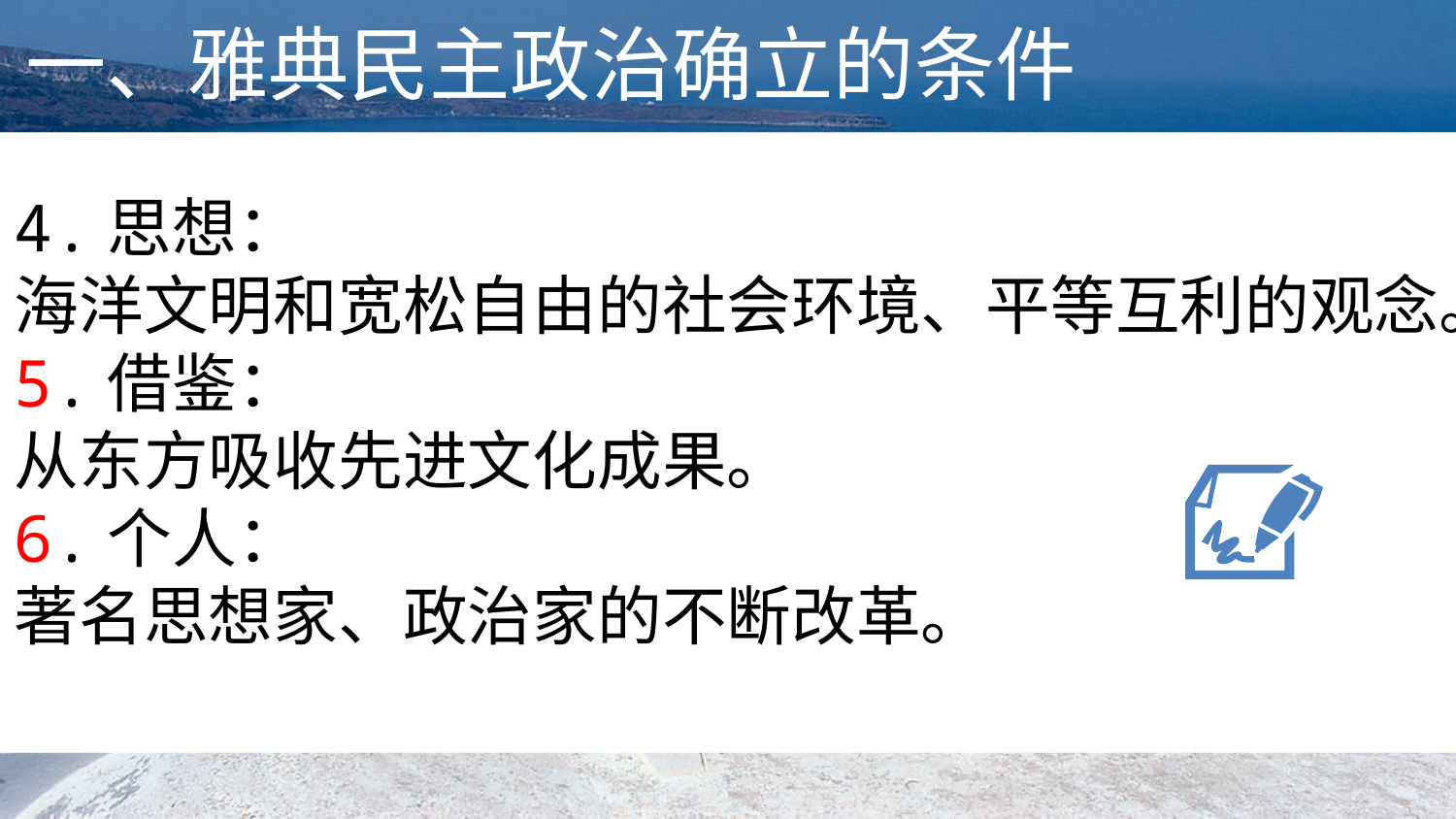

一、雅典民主政治确立的条件
4.思想：
海洋文明和宽松自由的社会环境、平等互利的观念。
5.借鉴：
从东方吸收先进文化成果。
6.个人：
著名思想家、政治家的不断改革。